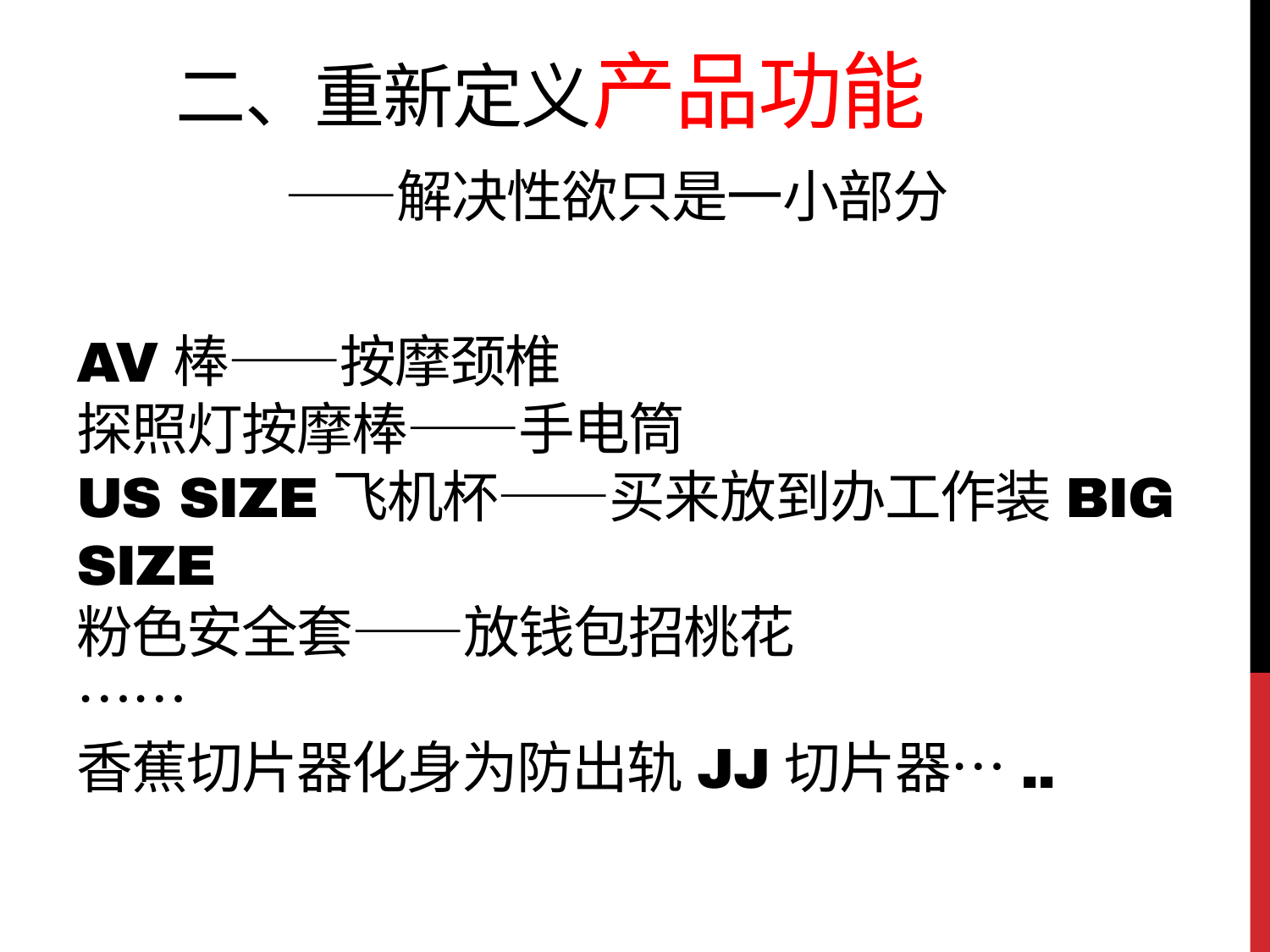

# 二、重新定义产品功能 ——解决性欲只是一小部分 av棒——按摩颈椎 探照灯按摩棒——手电筒 us size飞机杯——买来放到办工作装big size 粉色安全套——放钱包招桃花 …… 香蕉切片器化身为防出轨jj切片器…..